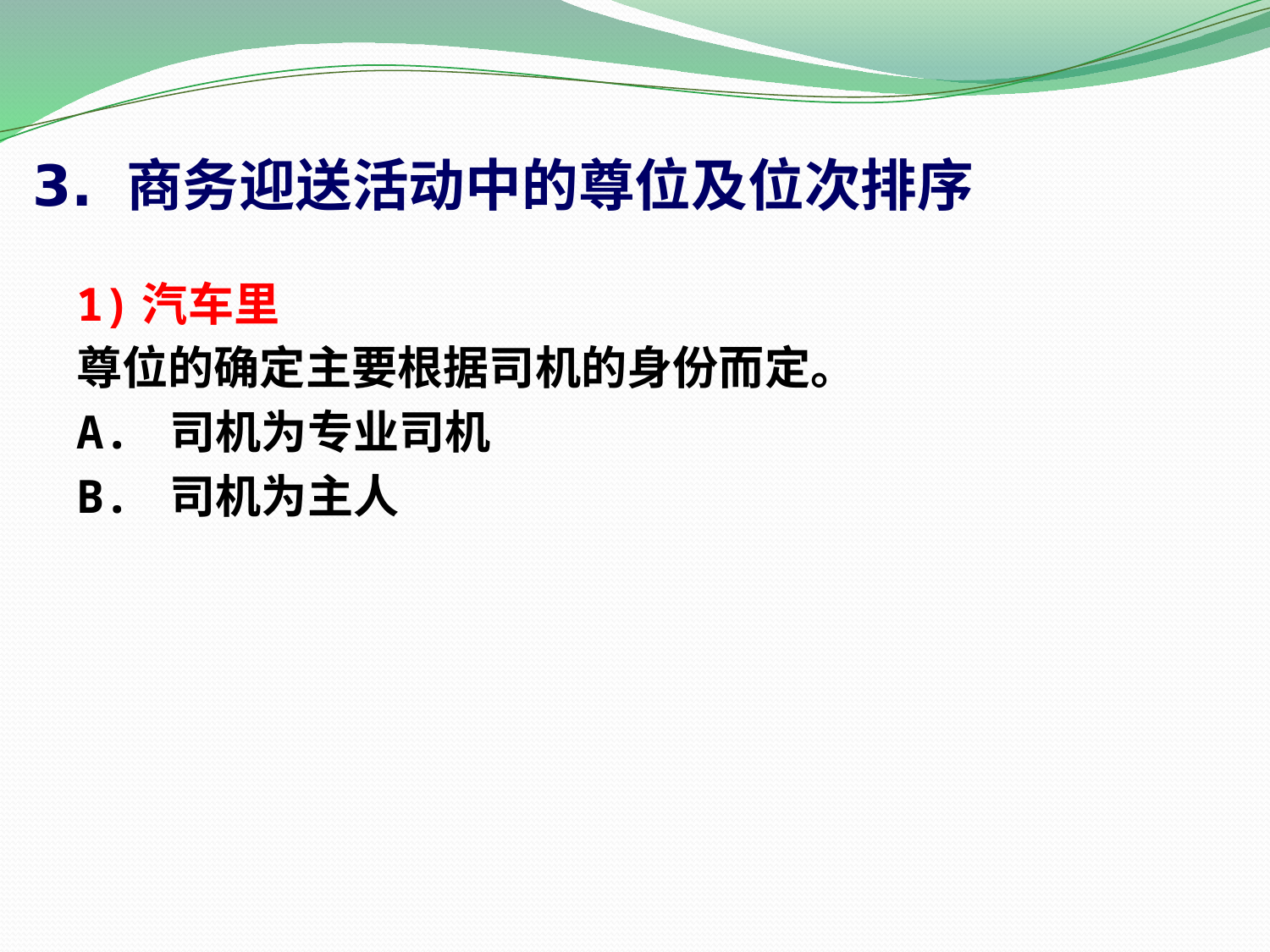

3. 商务迎送活动中的尊位及位次排序
1)汽车里
尊位的确定主要根据司机的身份而定。
A. 司机为专业司机
B. 司机为主人